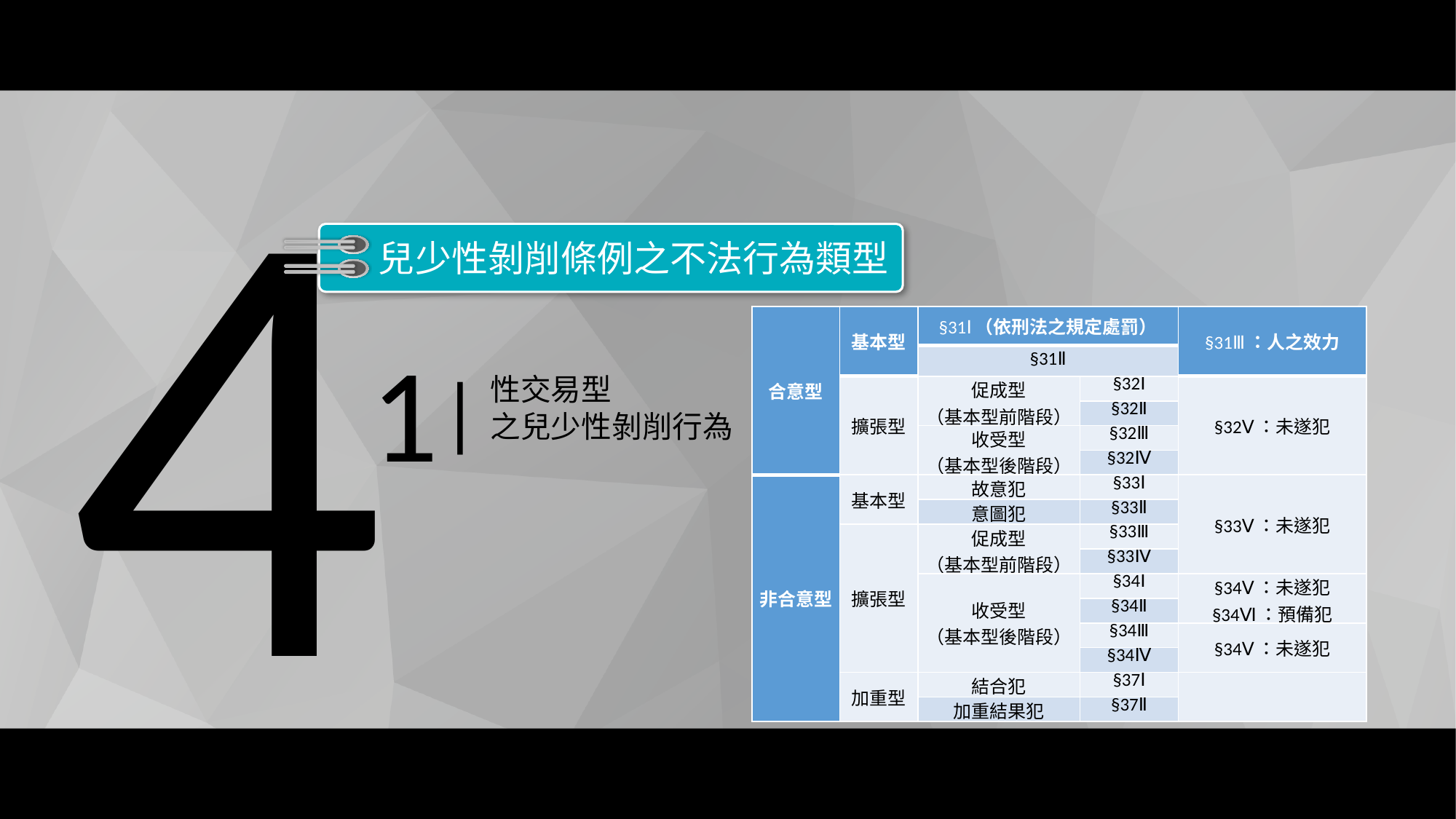

4

兒少性剝削條例之不法行為類型
| 合意型 | 基本型 | §31Ⅰ（依刑法之規定處罰） |  | §31Ⅲ：人之效力 |
| --- | --- | --- | --- | --- |
|  |  | §31Ⅱ |  |  |
|  | 擴張型 | 促成型 （基本型前階段） | §32Ⅰ | §32Ⅴ：未遂犯 |
|  |  |  | §32Ⅱ |  |
|  |  | 收受型 （基本型後階段） | §32Ⅲ |  |
|  |  |  | §32Ⅳ |  |
| 非合意型 | 基本型 | 故意犯 | §33Ⅰ | §33Ⅴ：未遂犯 |
|  |  | 意圖犯 | §33Ⅱ |  |
|  | 擴張型 | 促成型 （基本型前階段） | §33Ⅲ |  |
|  |  |  | §33Ⅳ |  |
|  |  | 收受型 （基本型後階段） | §34Ⅰ | §34Ⅴ：未遂犯 §34Ⅵ：預備犯 |
|  |  |  | §34Ⅱ |  |
|  |  |  | §34Ⅲ | §34Ⅴ：未遂犯 |
|  |  |  | §34Ⅳ |  |
|  | 加重型 | 結合犯 | §37Ⅰ |  |
|  |  | 加重結果犯 | §37Ⅱ |  |
1
|
性交易型
之兒少性剝削行為